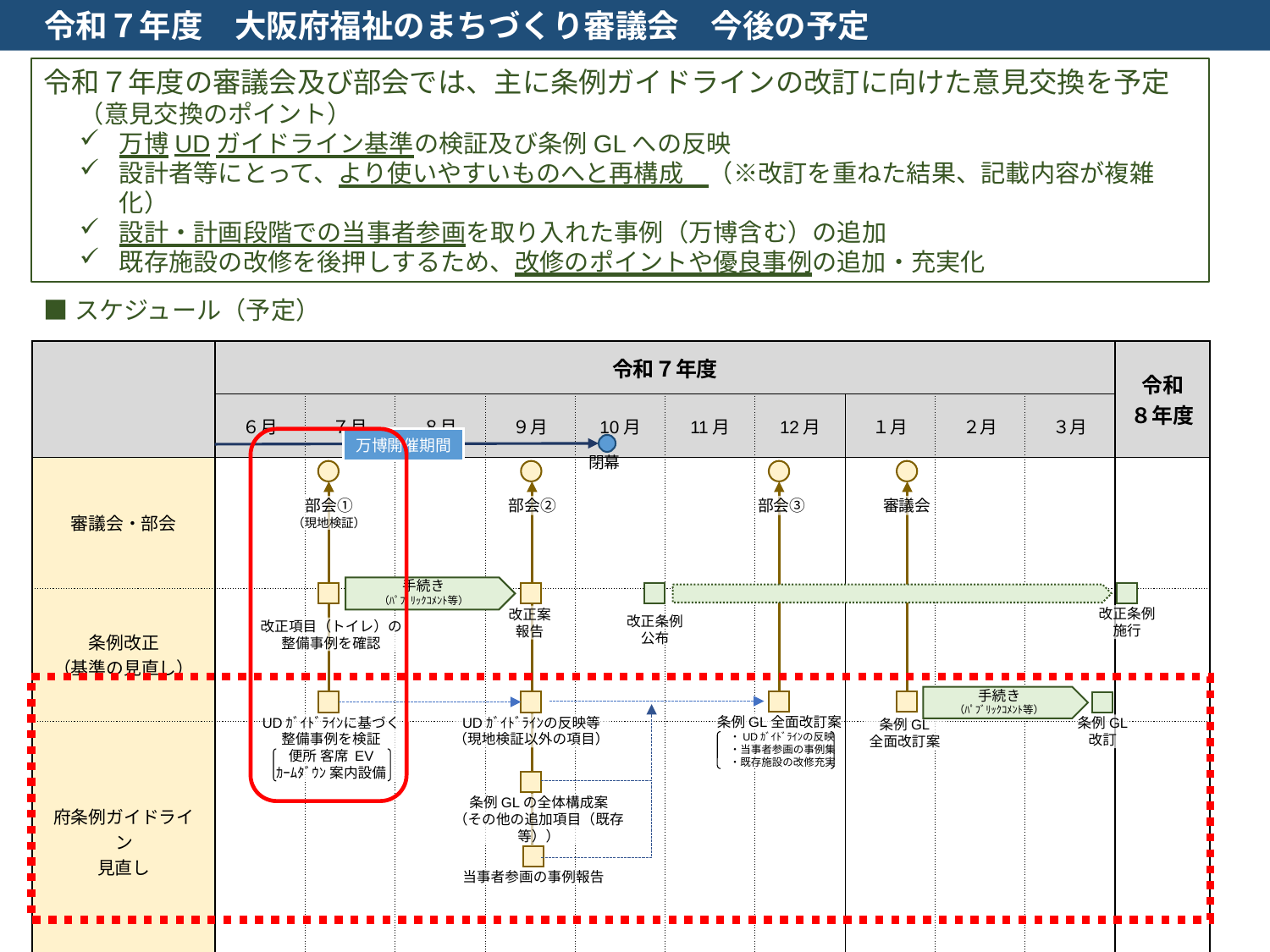

大阪・関西万博におけるユニバーサルデザインの取組現地検証概要（素案）
　令和７年度　大阪府福祉のまちづくり審議会　今後の予定
令和７年度の審議会及び部会では、主に条例ガイドラインの改訂に向けた意見交換を予定
（意見交換のポイント）
万博UDガイドライン基準の検証及び条例GLへの反映
設計者等にとって、より使いやすいものへと再構成　（※改訂を重ねた結果、記載内容が複雑化）
設計・計画段階での当事者参画を取り入れた事例（万博含む）の追加
既存施設の改修を後押しするため、改修のポイントや優良事例の追加・充実化
■スケジュール（予定）
|  | 令和７年度 |  |  |  |  |  |  |  |  |  | 令和 ８年度 |
| --- | --- | --- | --- | --- | --- | --- | --- | --- | --- | --- | --- |
|  | ６月 | ７月 | ８月 | ９月 | 10月 | 11月 | 12月 | １月 | ２月 | ３月 |  |
| 審議会・部会 |  |  |  |  |  |  |  |  |  |  |  |
| 条例改正 （基準の見直し） |  |  |  |  |  |  |  |  |  |  |  |
| 府条例ガイドライン 見直し |  |  |  |  |  |  |  |  |  |  |  |

万博開催期間

閉幕

部会①
（現地検証）
部会②
部会③
審議会
手続き
（ﾊﾟﾌﾞﾘｯｸｺﾒﾝﾄ等）

改正条例の周知

改正条例
施行
改正案
報告
改正条例
公布
改正項目（トイレ）の
整備事例を確認

手続き
（ﾊﾟﾌﾞﾘｯｸｺﾒﾝﾄ等）

条例GL全面改訂案
・UDｶﾞｲﾄﾞﾗｲﾝの反映
・当事者参画の事例集
・既存施設の改修充実
UDｶﾞｲﾄﾞﾗｲﾝに基づく
整備事例を検証
便所 客席 EV
ｶｰﾑﾀﾞｳﾝ 案内設備
UDｶﾞｲﾄﾞﾗｲﾝの反映等
（現地検証以外の項目）
条例GL
改訂
条例GL
全面改訂案

条例GLの全体構成案
（その他の追加項目（既存等））

当事者参画の事例報告